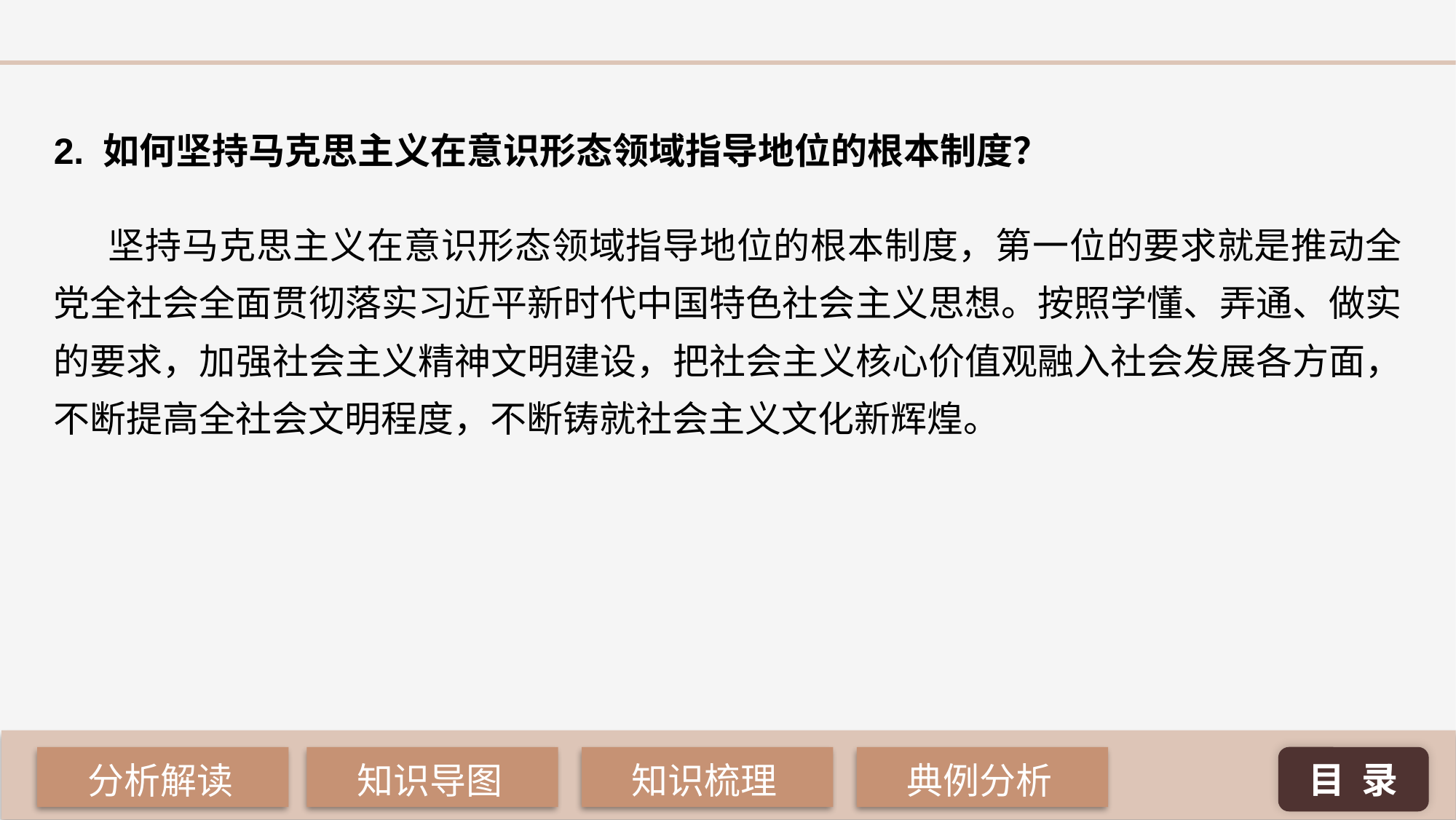

2. 如何坚持马克思主义在意识形态领域指导地位的根本制度？
坚持马克思主义在意识形态领域指导地位的根本制度，第一位的要求就是推动全党全社会全面贯彻落实习近平新时代中国特色社会主义思想。按照学懂、弄通、做实的要求，加强社会主义精神文明建设，把社会主义核心价值观融入社会发展各方面，不断提高全社会文明程度，不断铸就社会主义文化新辉煌。